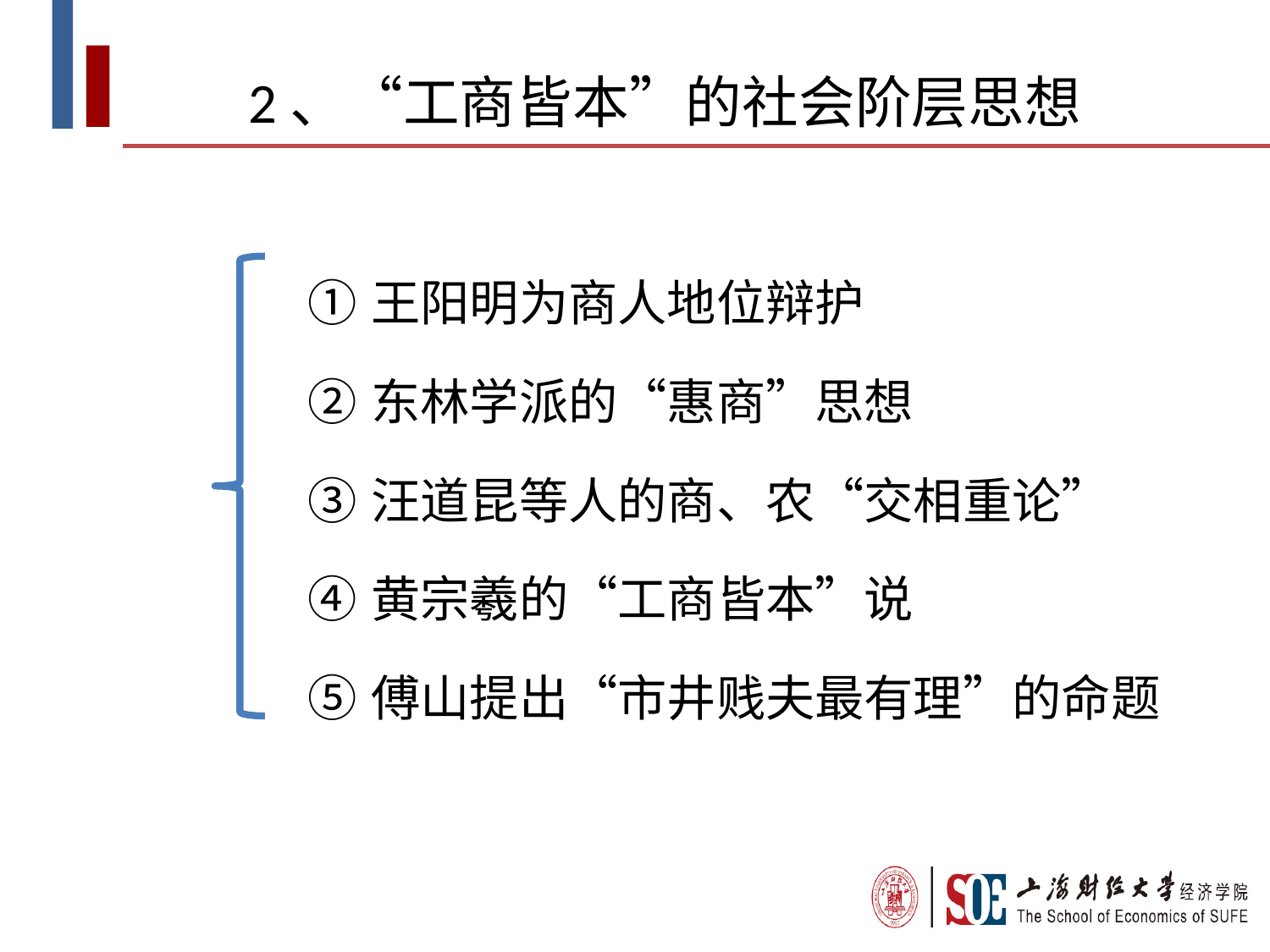

# 2、“工商皆本”的社会阶层思想
王阳明为商人地位辩护
东林学派的“惠商”思想
汪道昆等人的商、农“交相重论”
黄宗羲的“工商皆本”说
傅山提出“市井贱夫最有理”的命题